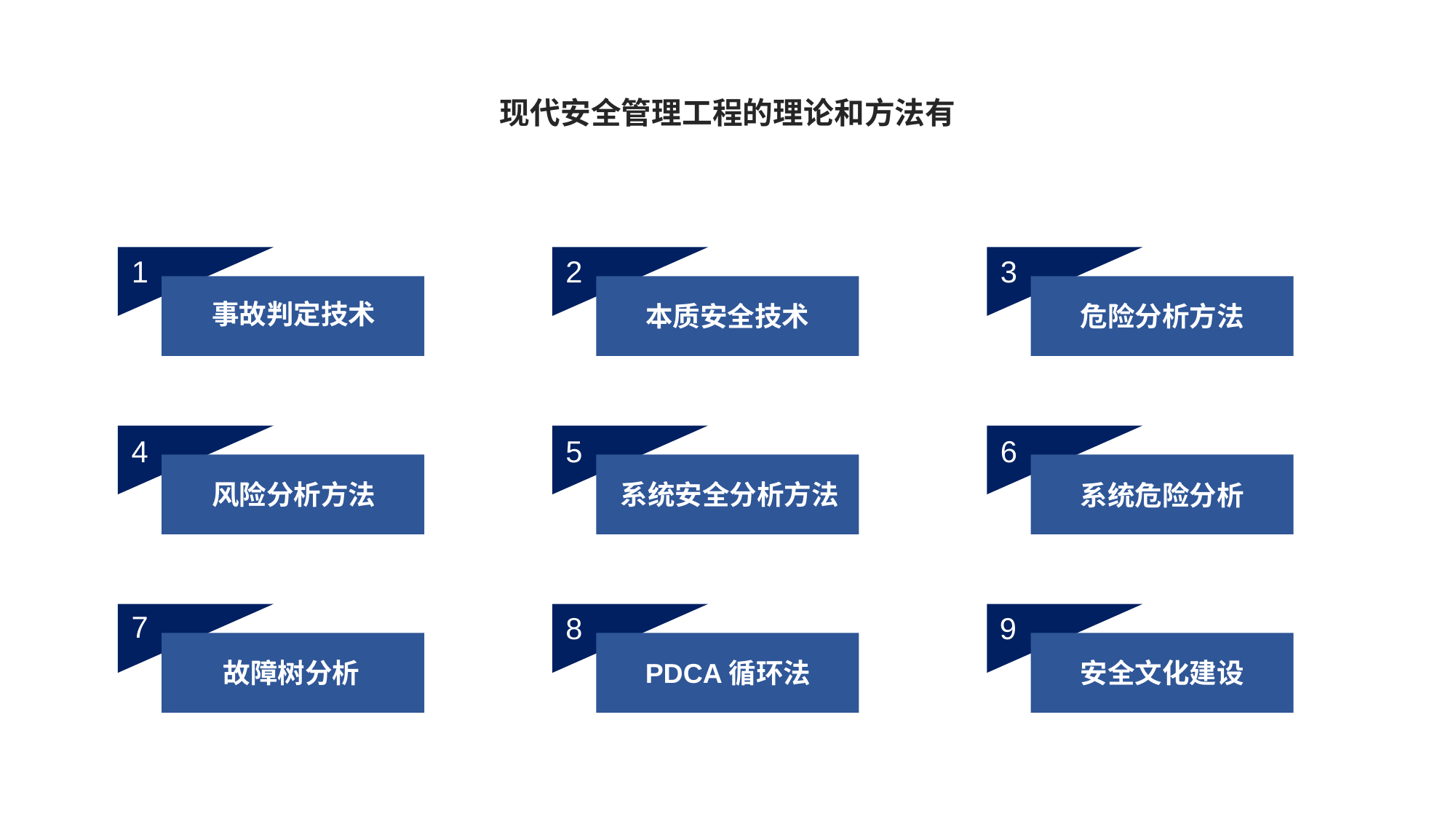

现代安全管理工程的理论和方法有

1

2

3

事故判定技术
本质安全技术
危险分析方法

4
5
6

风险分析方法
系统安全分析方法
系统危险分析
7
8
9

故障树分析
安全文化建设
PDCA循环法